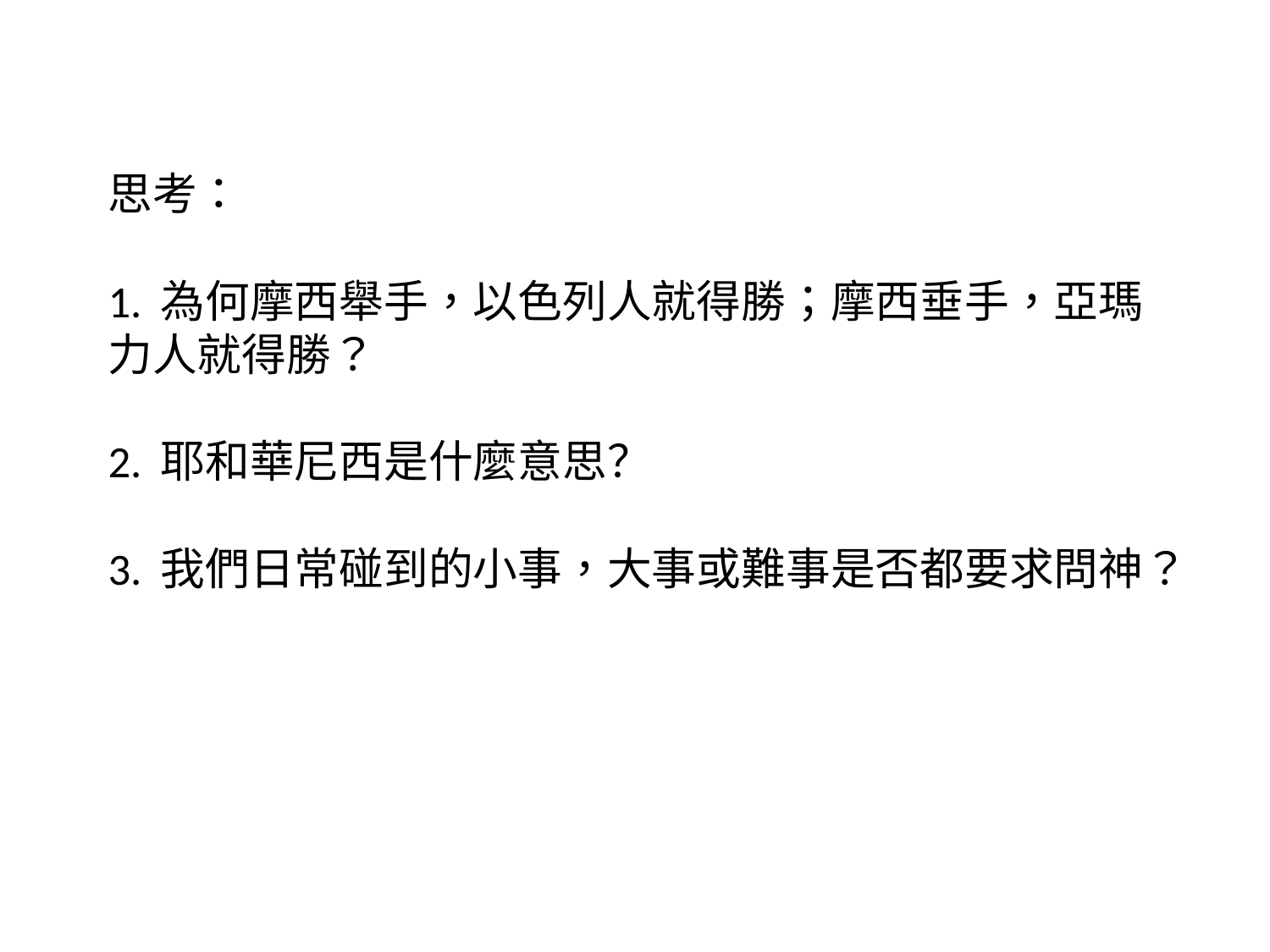

# 思考： 1. 為何摩西舉手，以色列人就得勝；摩西垂手，亞瑪力人就得勝？ 2. 耶和華尼西是什麼意思？ 3. 我們日常碰到的小事，大事或難事是否都要求問神？